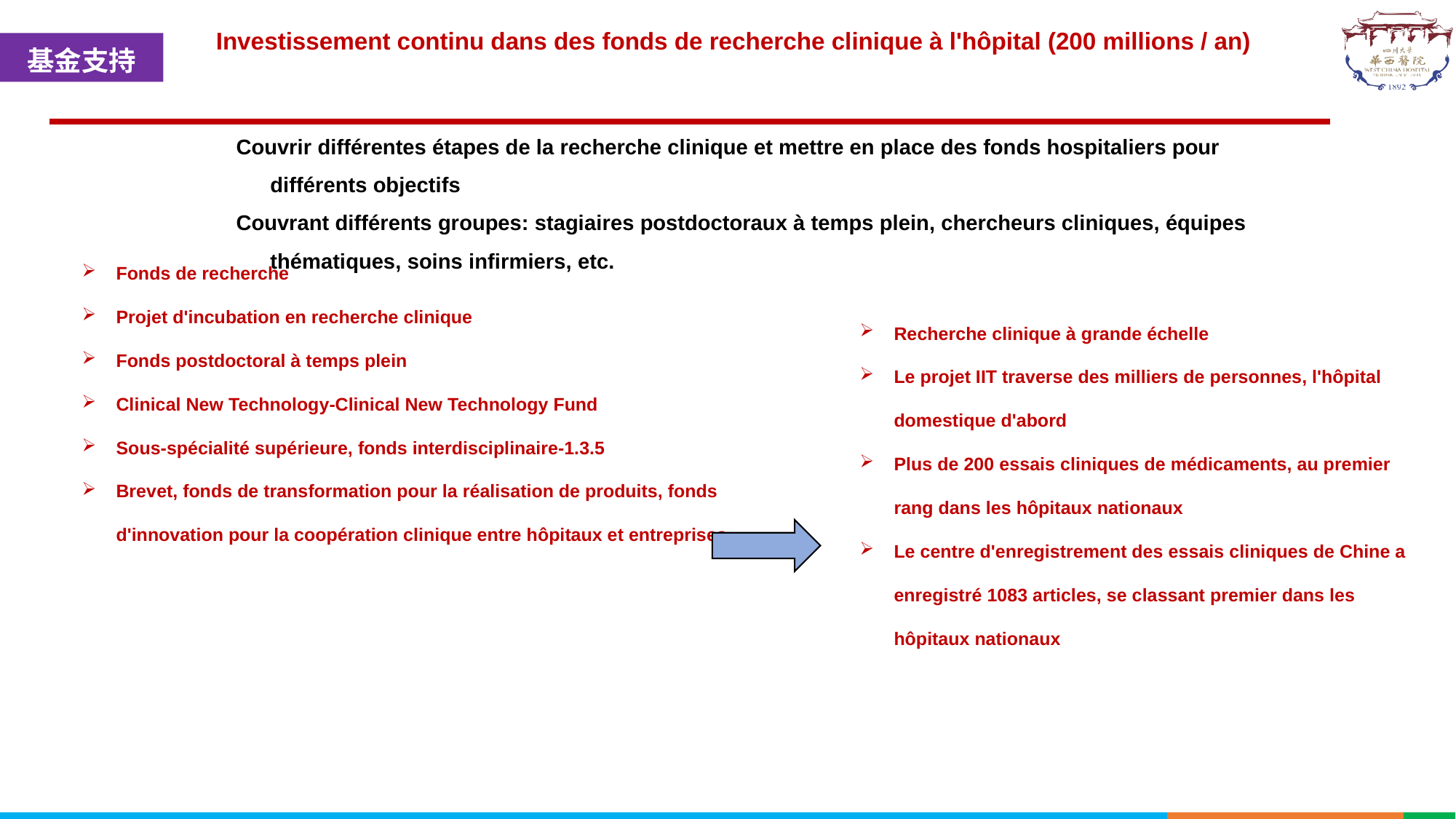

Investissement continu dans des fonds de recherche clinique à l'hôpital (200 millions / an)
基金支持
Couvrir différentes étapes de la recherche clinique et mettre en place des fonds hospitaliers pour différents objectifs
Couvrant différents groupes: stagiaires postdoctoraux à temps plein, chercheurs cliniques, équipes thématiques, soins infirmiers, etc.
Fonds de recherche
Projet d'incubation en recherche clinique
Fonds postdoctoral à temps plein
Clinical New Technology-Clinical New Technology Fund
Sous-spécialité supérieure, fonds interdisciplinaire-1.3.5
Brevet, fonds de transformation pour la réalisation de produits, fonds d'innovation pour la coopération clinique entre hôpitaux et entreprises
Recherche clinique à grande échelle
Le projet IIT traverse des milliers de personnes, l'hôpital domestique d'abord
Plus de 200 essais cliniques de médicaments, au premier rang dans les hôpitaux nationaux
Le centre d'enregistrement des essais cliniques de Chine a enregistré 1083 articles, se classant premier dans les hôpitaux nationaux